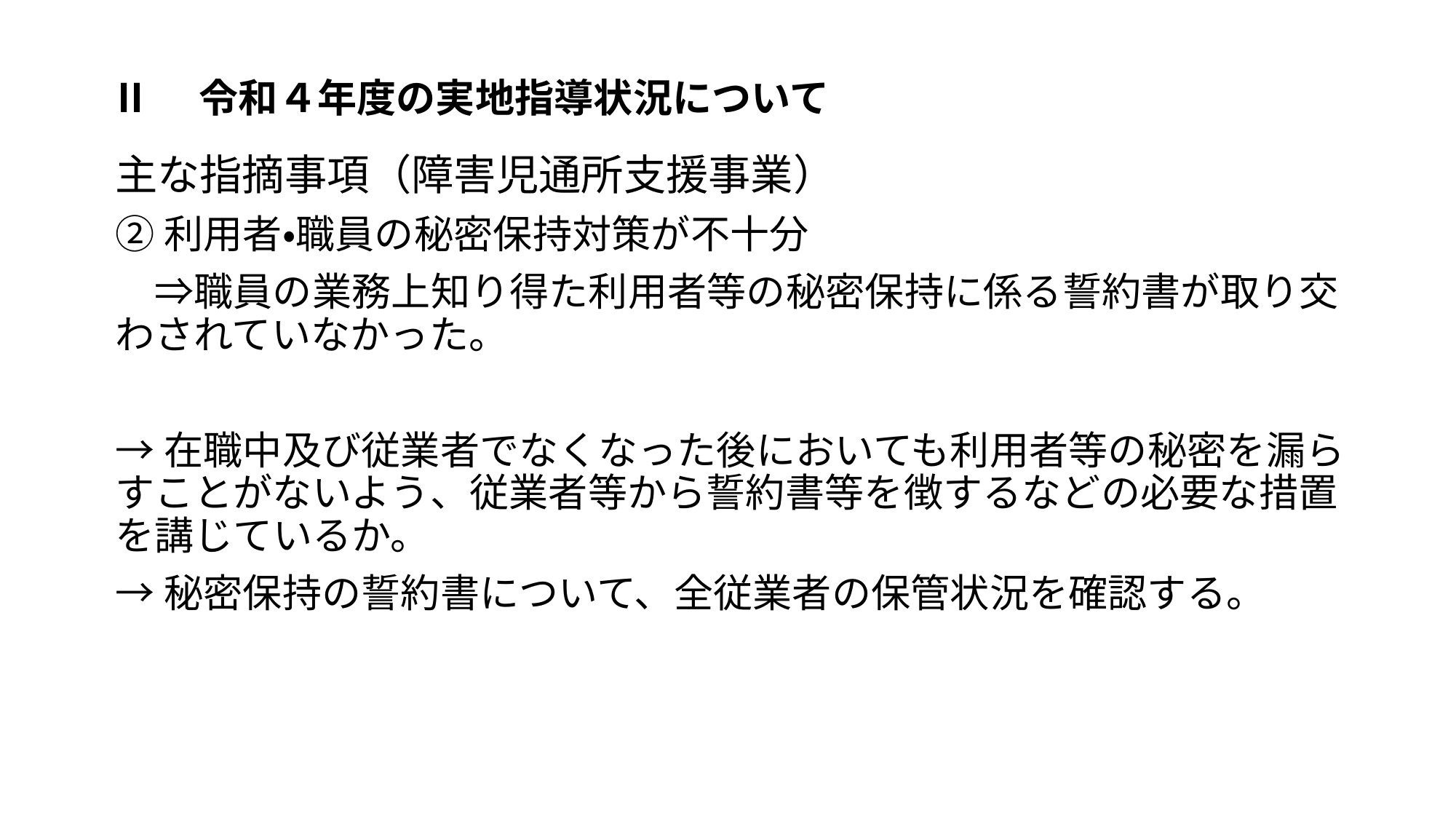

Ⅱ　令和４年度の実地指導状況について
主な指摘事項（障害児通所支援事業）
②利用者・職員の秘密保持対策が不十分
　⇒職員の業務上知り得た利用者等の秘密保持に係る誓約書が取り交わされていなかった。

→在職中及び従業者でなくなった後においても利用者等の秘密を漏らすことがないよう、従業者等から誓約書等を徴するなどの必要な措置を講じているか。
→秘密保持の誓約書について、全従業者の保管状況を確認する。